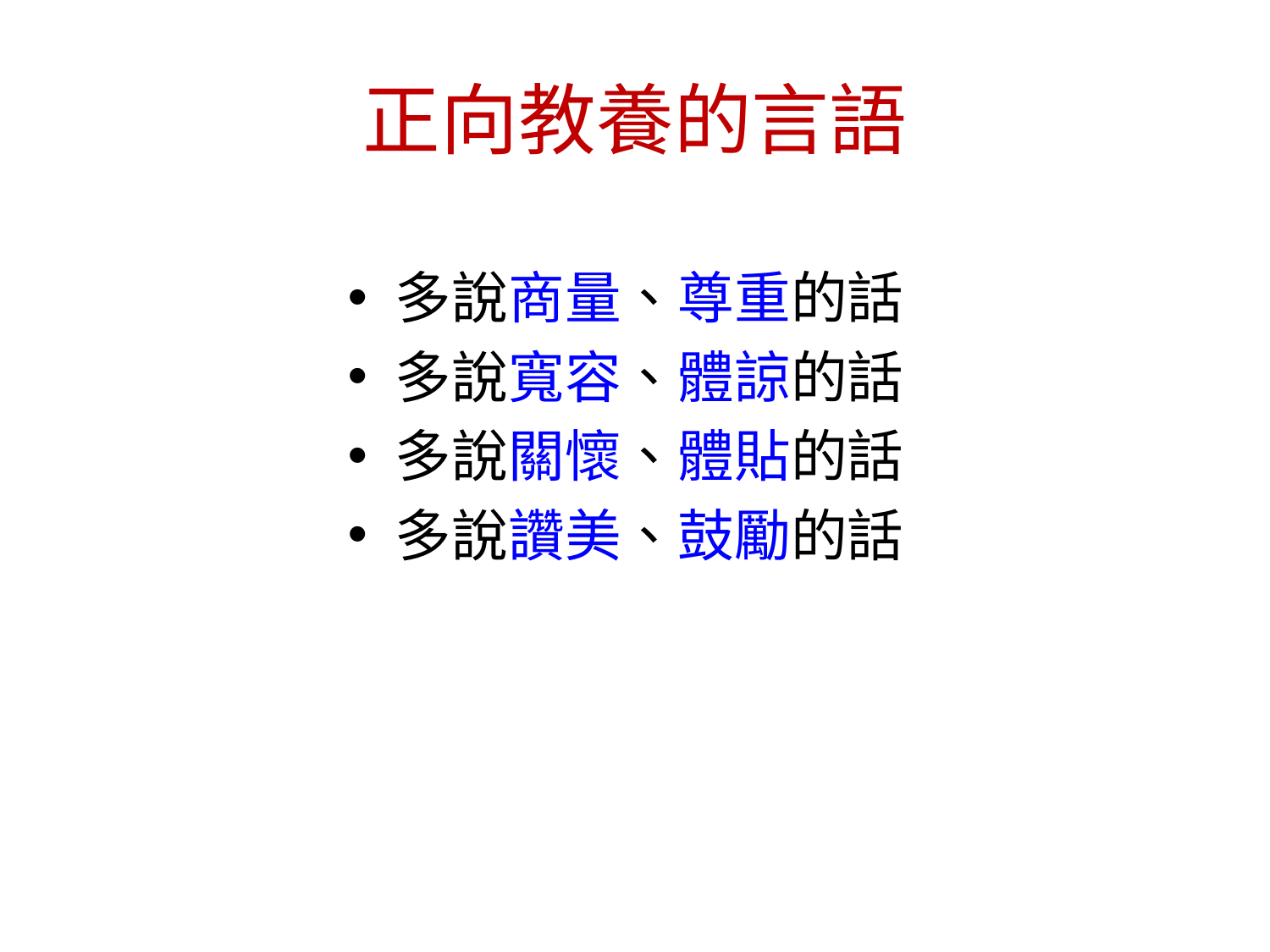

# 正向教養的言語
多說商量、尊重的話
多說寬容、體諒的話
多說關懷、體貼的話
多說讚美、鼓勵的話